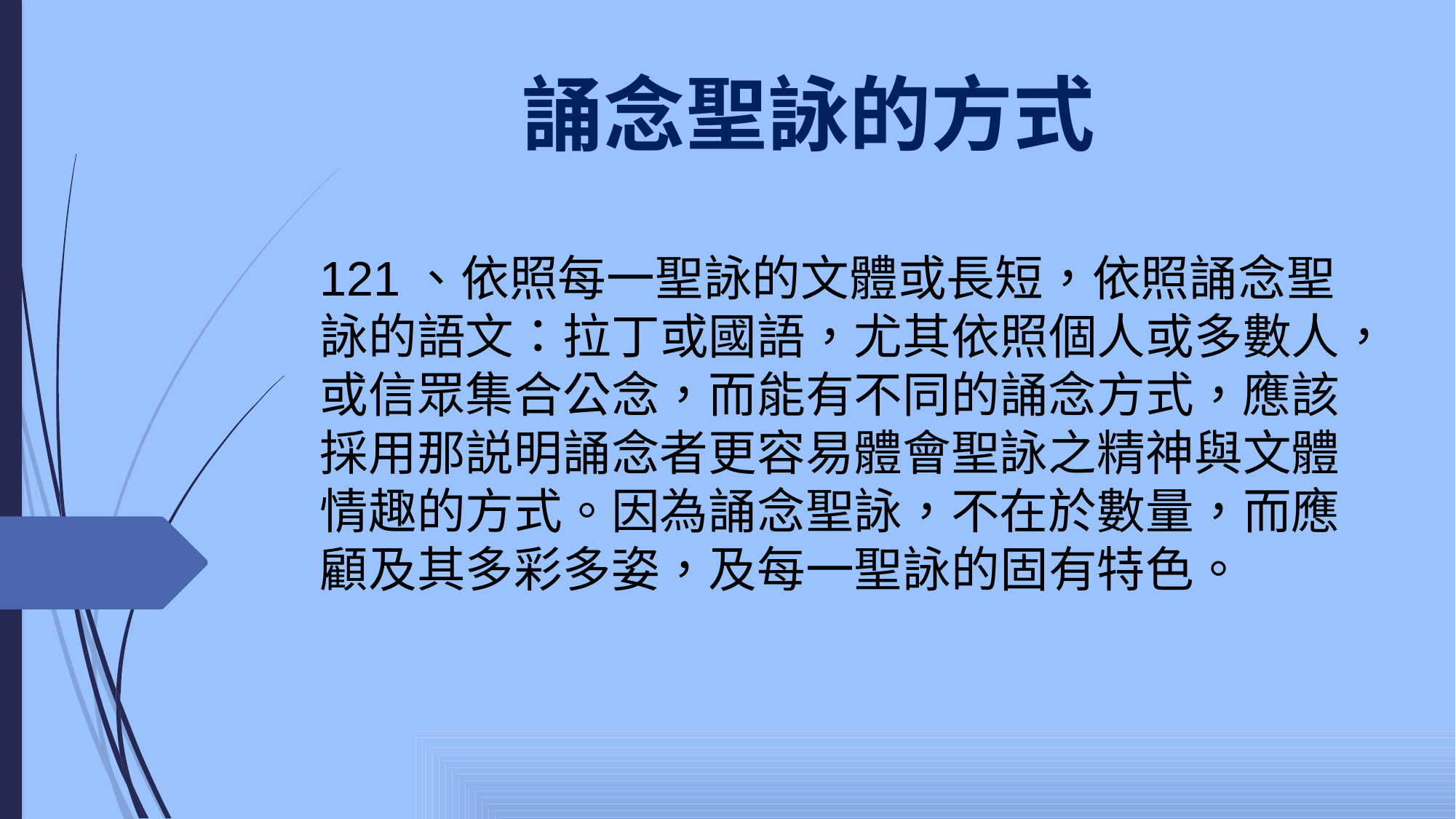

# 誦念聖詠的方式
121、依照每一聖詠的文體或長短，依照誦念聖詠的語文：拉丁或國語，尤其依照個人或多數人，或信眾集合公念，而能有不同的誦念方式，應該採用那説明誦念者更容易體會聖詠之精神與文體情趣的方式。因為誦念聖詠，不在於數量，而應顧及其多彩多姿，及每一聖詠的固有特色。